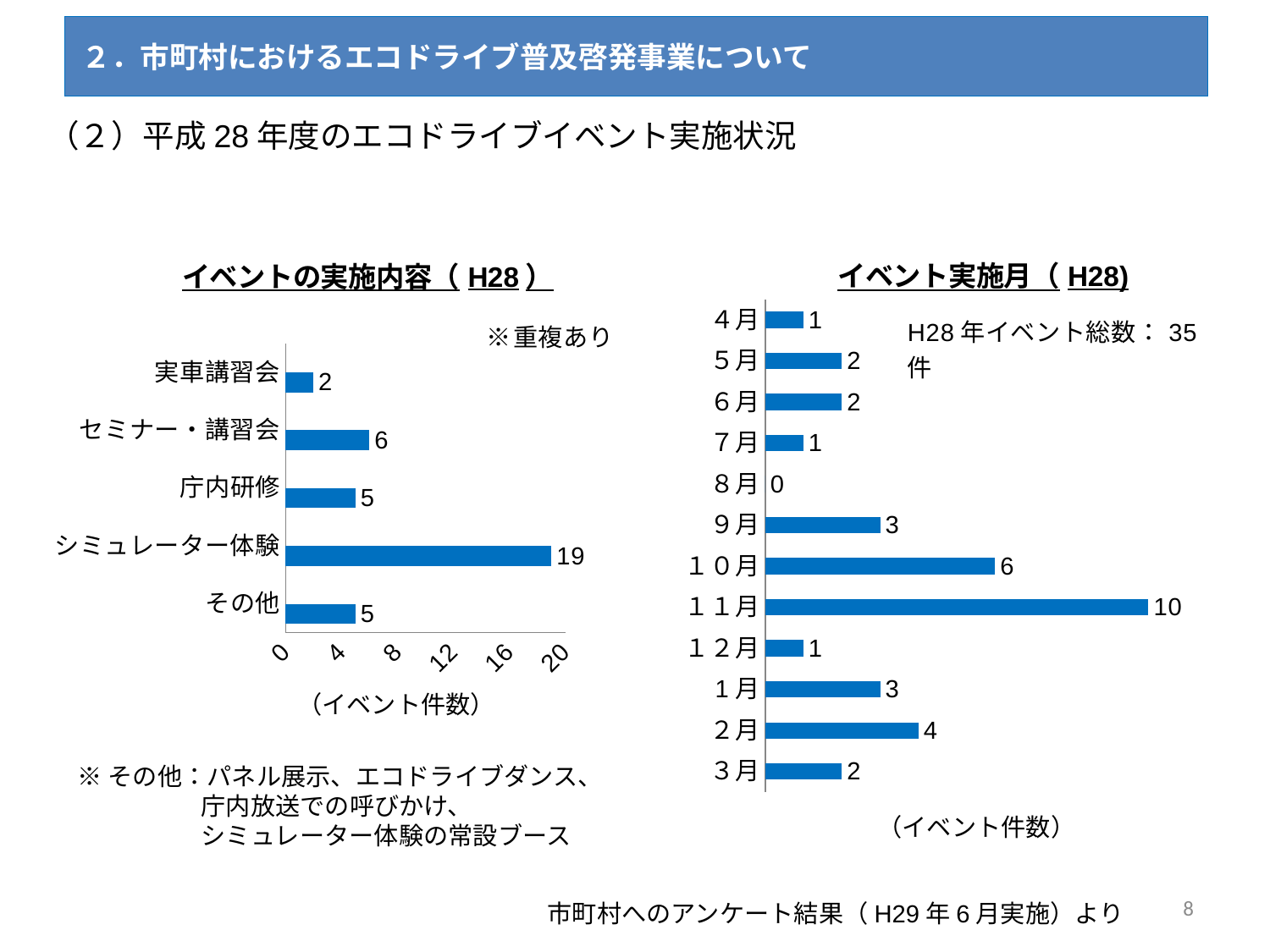

# ２．市町村におけるエコドライブ普及啓発事業について
（２）平成28年度のエコドライブイベント実施状況

### Chart: イベント実施月（H28)

| Category |  |
|---|---|
| ４月 | 1.0 |
| ５月 | 2.0 |
| ６月 | 2.0 |
| ７月 | 1.0 |
| ８月 | 0.0 |
| ９月 | 3.0 |
| １０月 | 6.0 |
| １１月 | 10.0 |
| １２月 | 1.0 |
| 1月 | 3.0 |
| ２月 | 4.0 |
| ３月 | 2.0 |

### Chart: イベントの実施内容（H28）

| Category |  |  |
|---|---|---|
| 実車講習会 | None | 2.0 |
| セミナー・講習会 | None | 6.0 |
| 庁内研修 | None | 5.0 |
| シミュレーター体験 | None | 19.0 |
| その他 | None | 5.0 |
（イベント件数）
※その他：パネル展示、エコドライブダンス、
　　　　　庁内放送での呼びかけ、
　　　　　シミュレーター体験の常設ブース
（イベント件数）
8
市町村へのアンケート結果（H29年6月実施）より